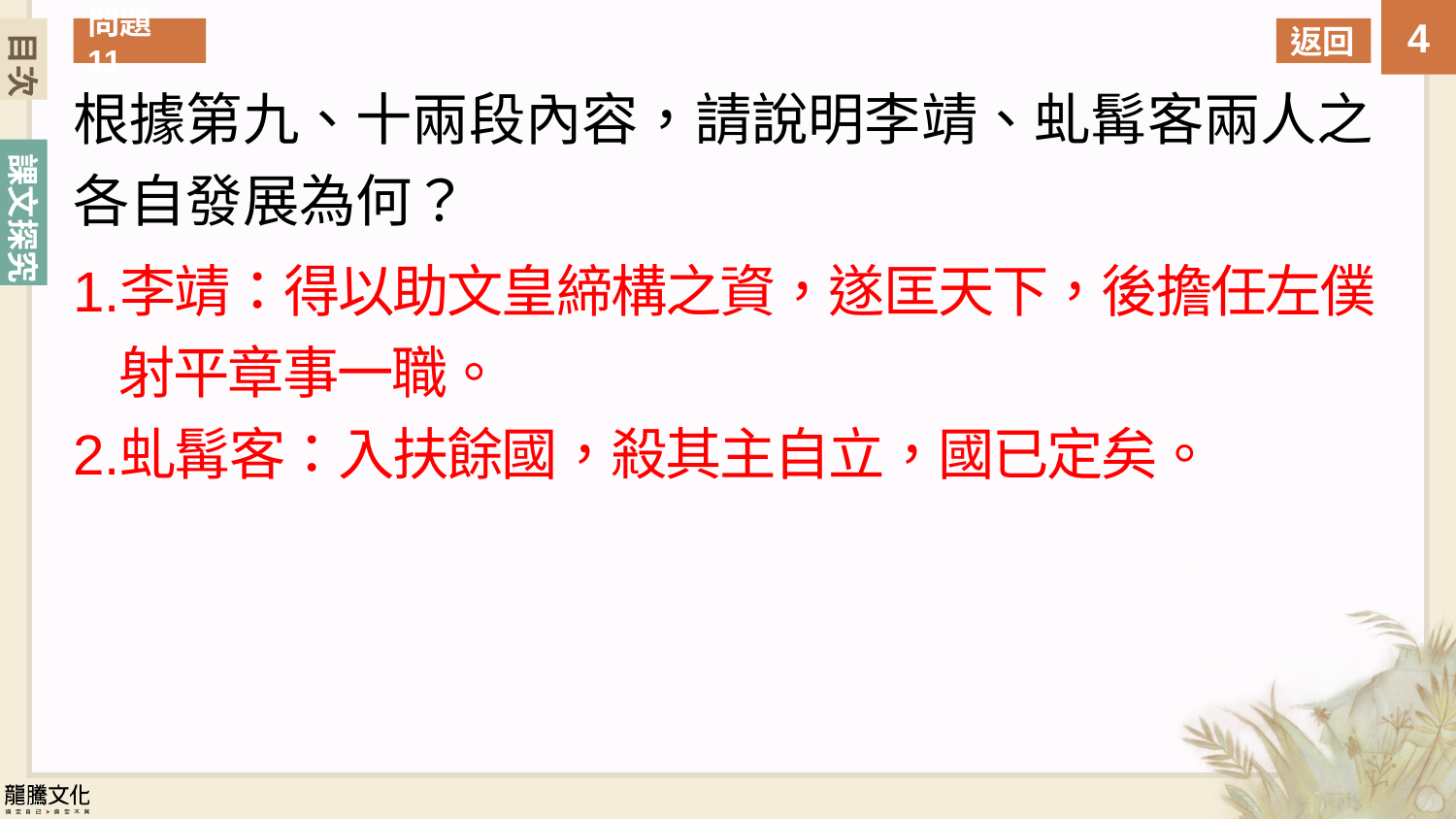

目次
問題11
返回
根據第九、十兩段內容，請說明李靖、虬髯客兩人之各自發展為何？
李靖：得以助文皇締構之資，遂匡天下，後擔任左僕射平章事一職。
虬髯客：入扶餘國，殺其主自立，國已定矣。